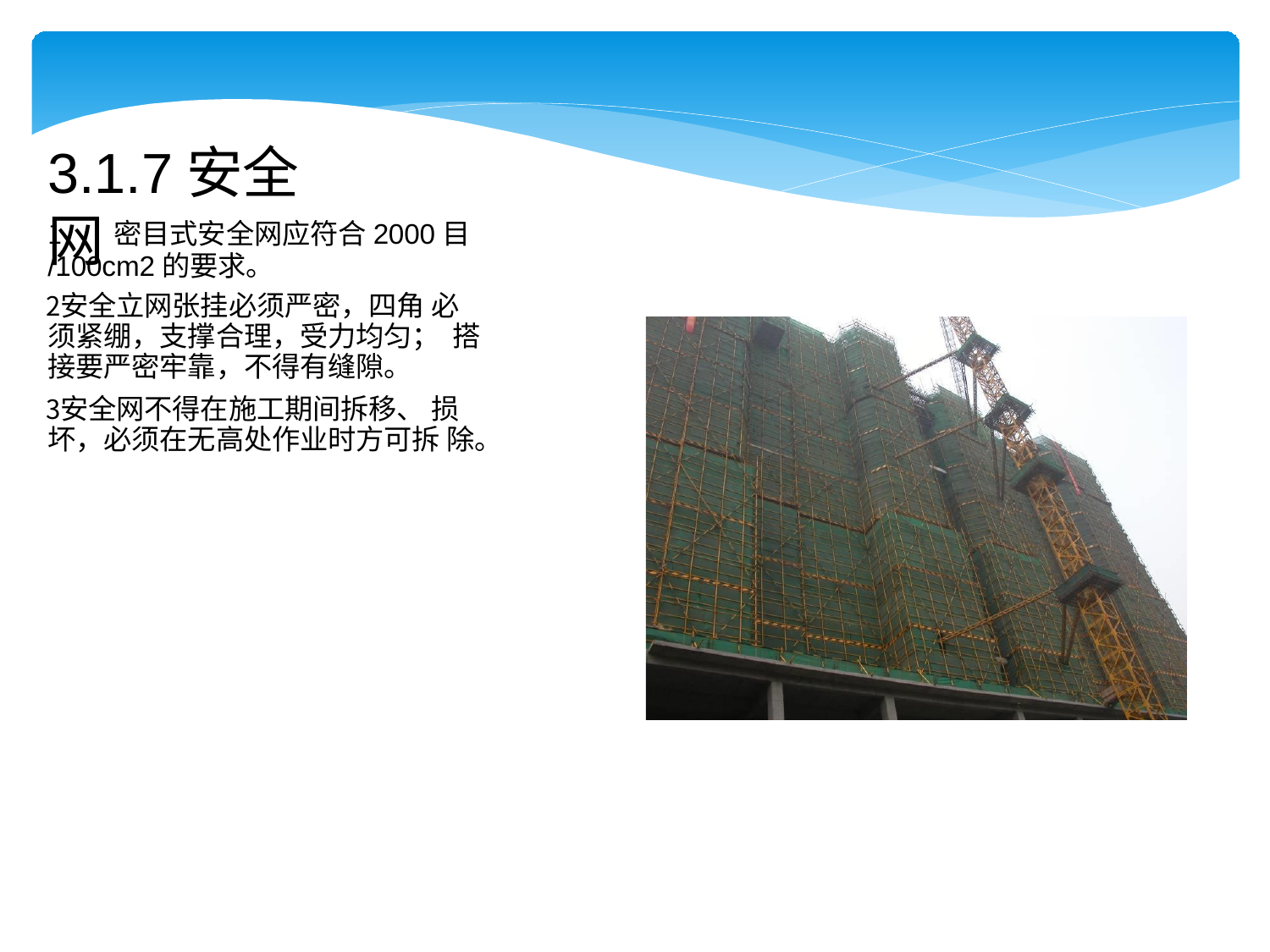

# 3.1.7安全网
密目式安全网应符合2000目
/100cm2的要求。
安全立网张挂必须严密，四角 必须紧绷，支撑合理，受力均匀；  搭接要严密牢靠，不得有缝隙。
安全网不得在施工期间拆移、 损坏，必须在无高处作业时方可拆 除。